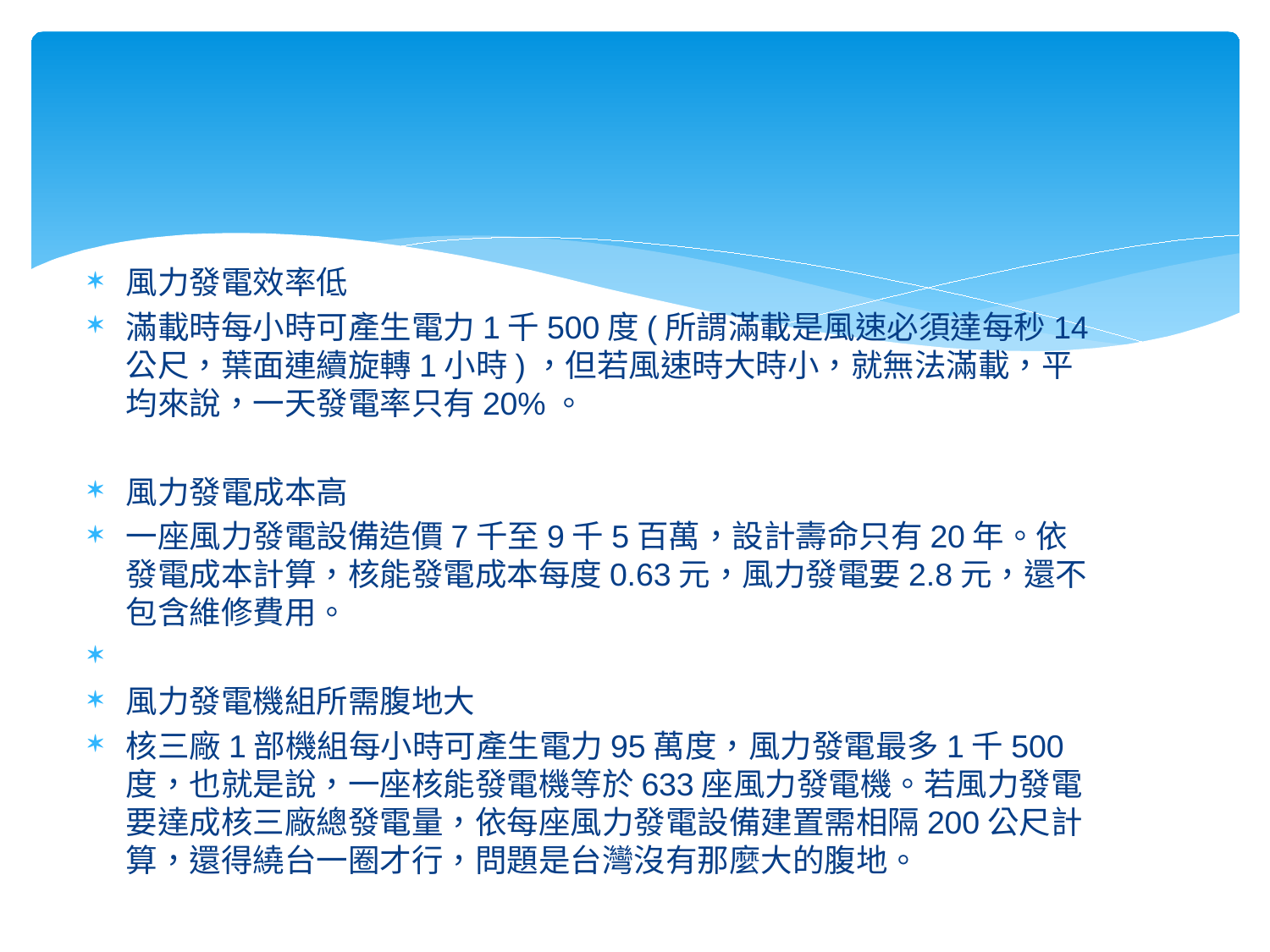

#
風力發電效率低
滿載時每小時可產生電力1千500度(所謂滿載是風速必須達每秒14公尺，葉面連續旋轉1小時)，但若風速時大時小，就無法滿載，平均來說，一天發電率只有20%。

風力發電成本高
一座風力發電設備造價7千至9千5百萬，設計壽命只有20年。依發電成本計算，核能發電成本每度0.63元，風力發電要2.8元，還不包含維修費用。

風力發電機組所需腹地大
核三廠1部機組每小時可產生電力95萬度，風力發電最多1千500度，也就是說，一座核能發電機等於633座風力發電機。若風力發電要達成核三廠總發電量，依每座風力發電設備建置需相隔200公尺計算，還得繞台一圈才行，問題是台灣沒有那麼大的腹地。